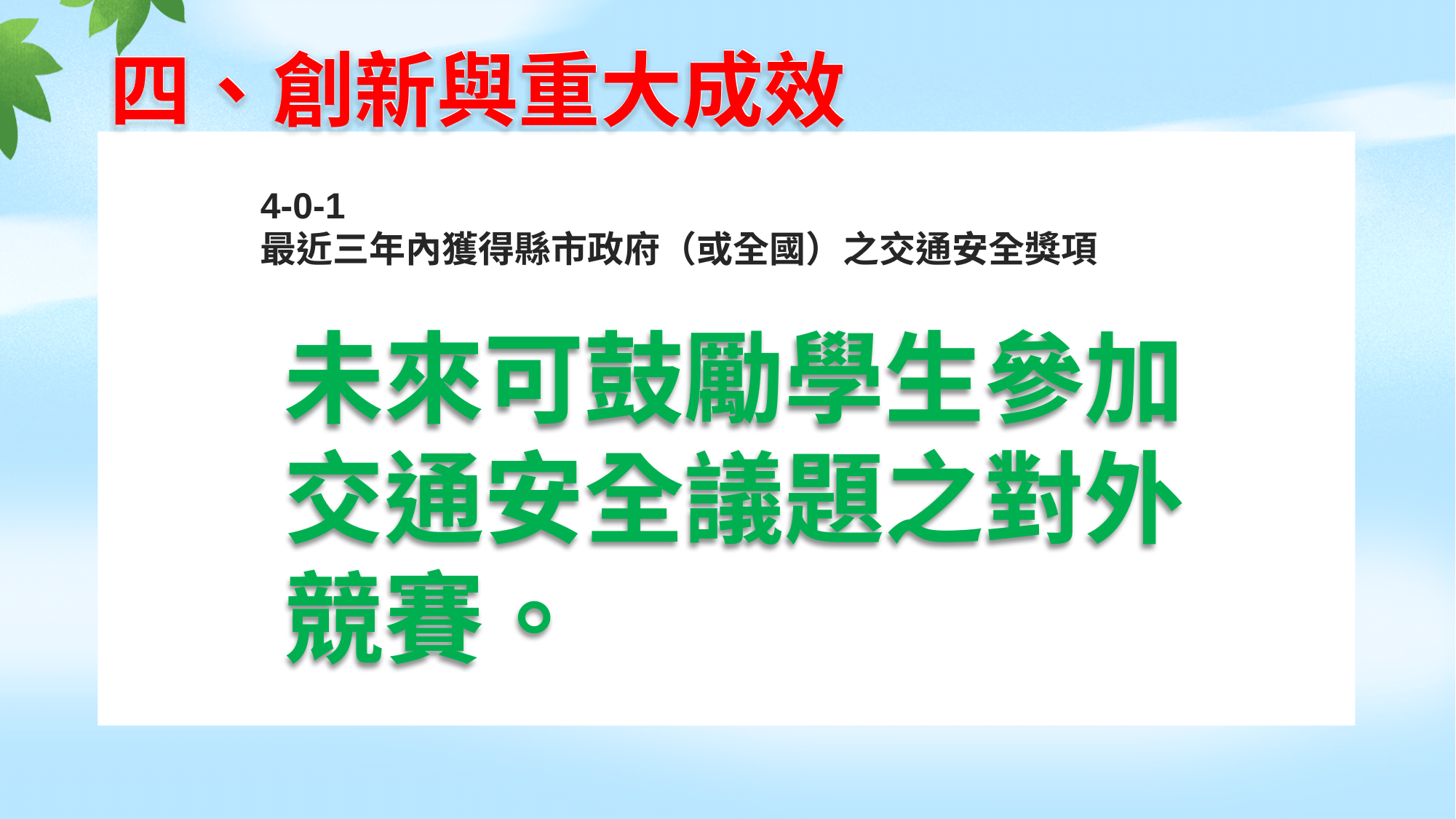

四、創新與重大成效
四、創新與重大成效
4-0-1
最近三年內獲得縣市政府（或全國）之交通安全獎項
未來可鼓勵學生參加
交通安全議題之對外
競賽。